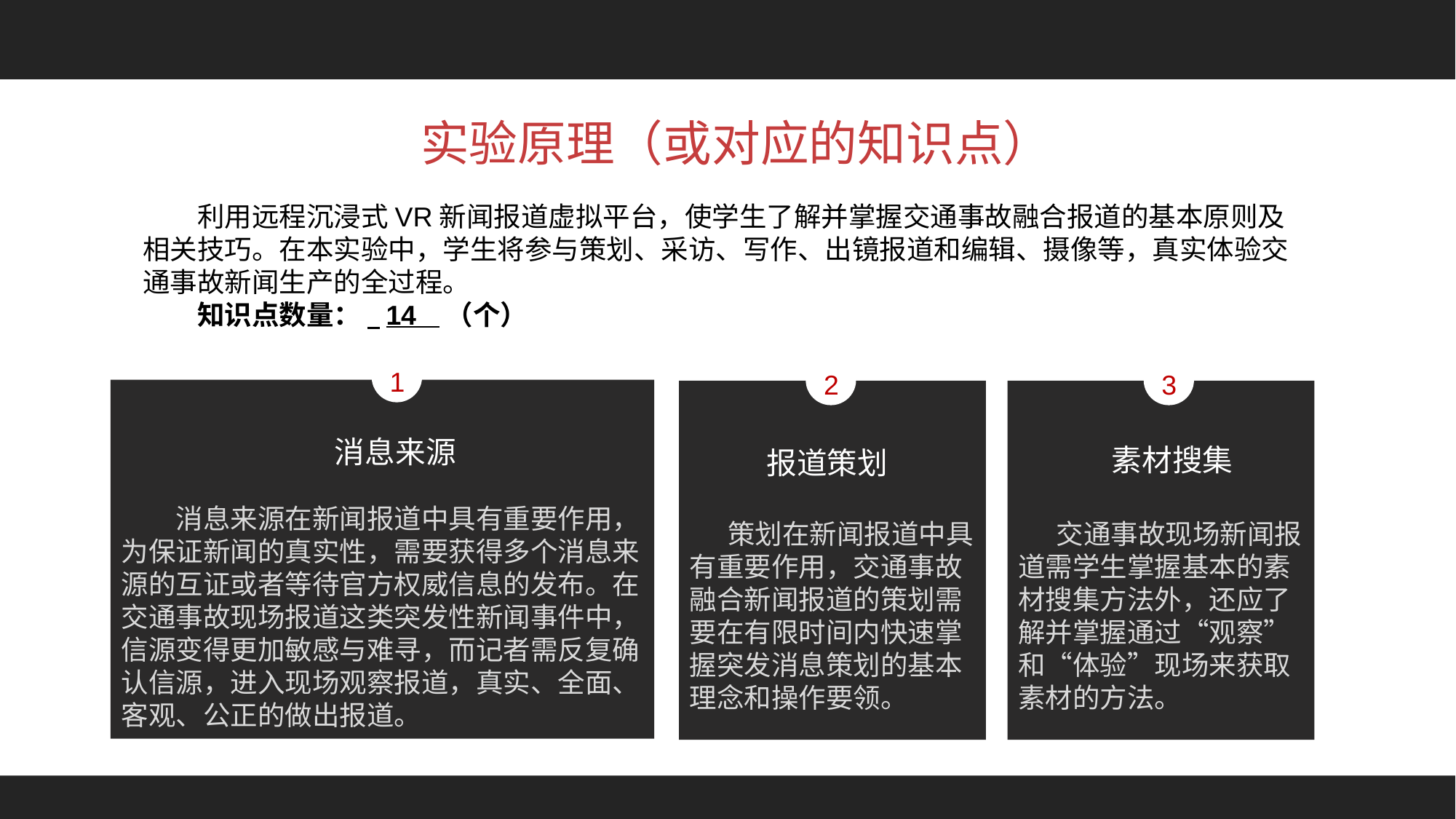

实验原理（或对应的知识点）
利用远程沉浸式VR新闻报道虚拟平台，使学生了解并掌握交通事故融合报道的基本原则及相关技巧。在本实验中，学生将参与策划、采访、写作、出镜报道和编辑、摄像等，真实体验交通事故新闻生产的全过程。
知识点数量：   14   （个）
1
2
3

消息来源在新闻报道中具有重要作用，为保证新闻的真实性，需要获得多个消息来源的互证或者等待官方权威信息的发布。在交通事故现场报道这类突发性新闻事件中，信源变得更加敏感与难寻，而记者需反复确认信源，进入现场观察报道，真实、全面、客观、公正的做出报道。

       策划在新闻报道中具有重要作用，交通事故融合新闻报道的策划需要在有限时间内快速掌握突发消息策划的基本理念和操作要领。

       交通事故现场新闻报道需学生掌握基本的素材搜集方法外，还应了解并掌握通过“观察”和“体验”现场来获取素材的方法。

消息来源
素材搜集
报道策划